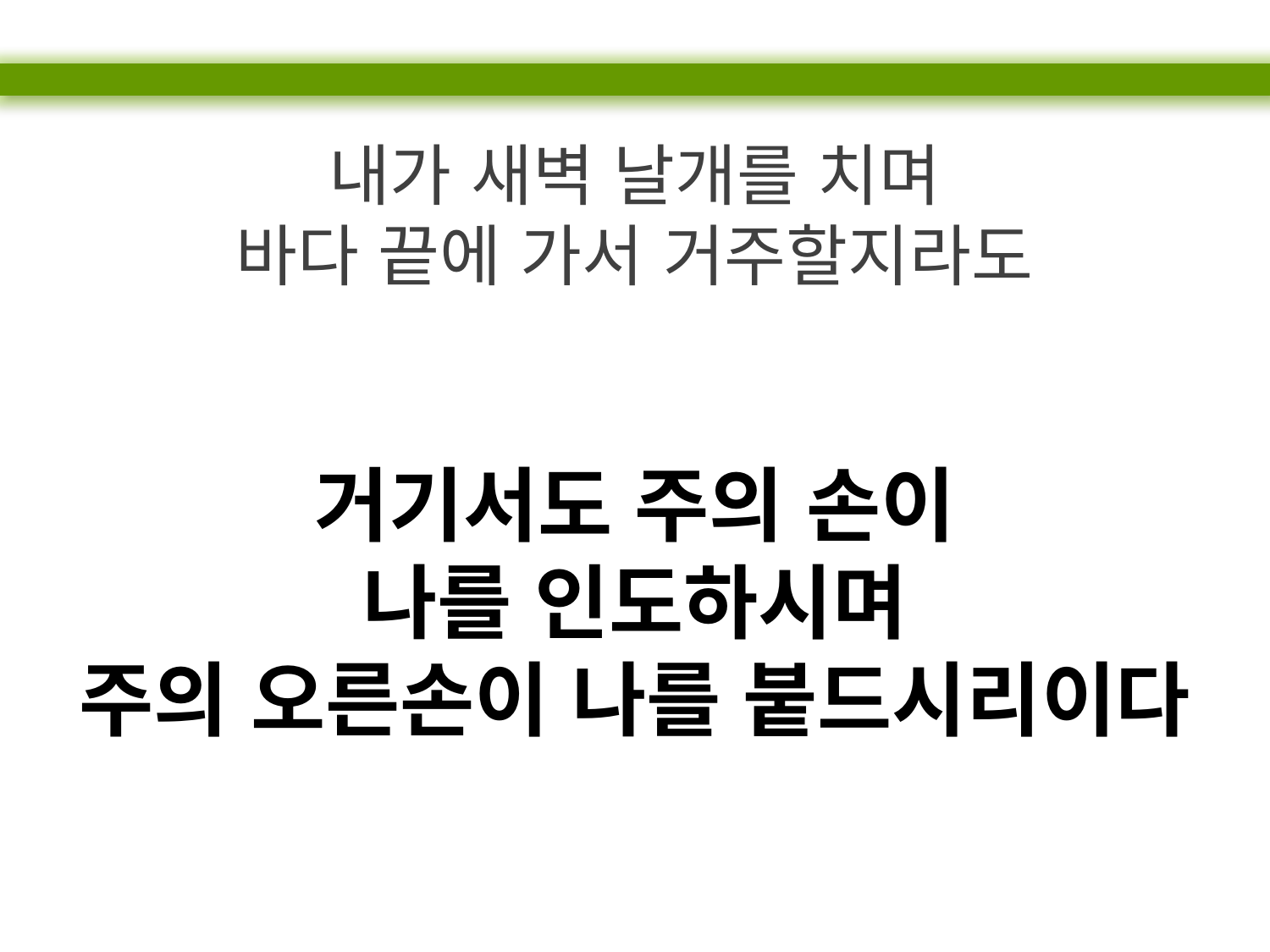

내가 새벽 날개를 치며
바다 끝에 가서 거주할지라도
거기서도 주의 손이
나를 인도하시며
주의 오른손이 나를 붙드시리이다